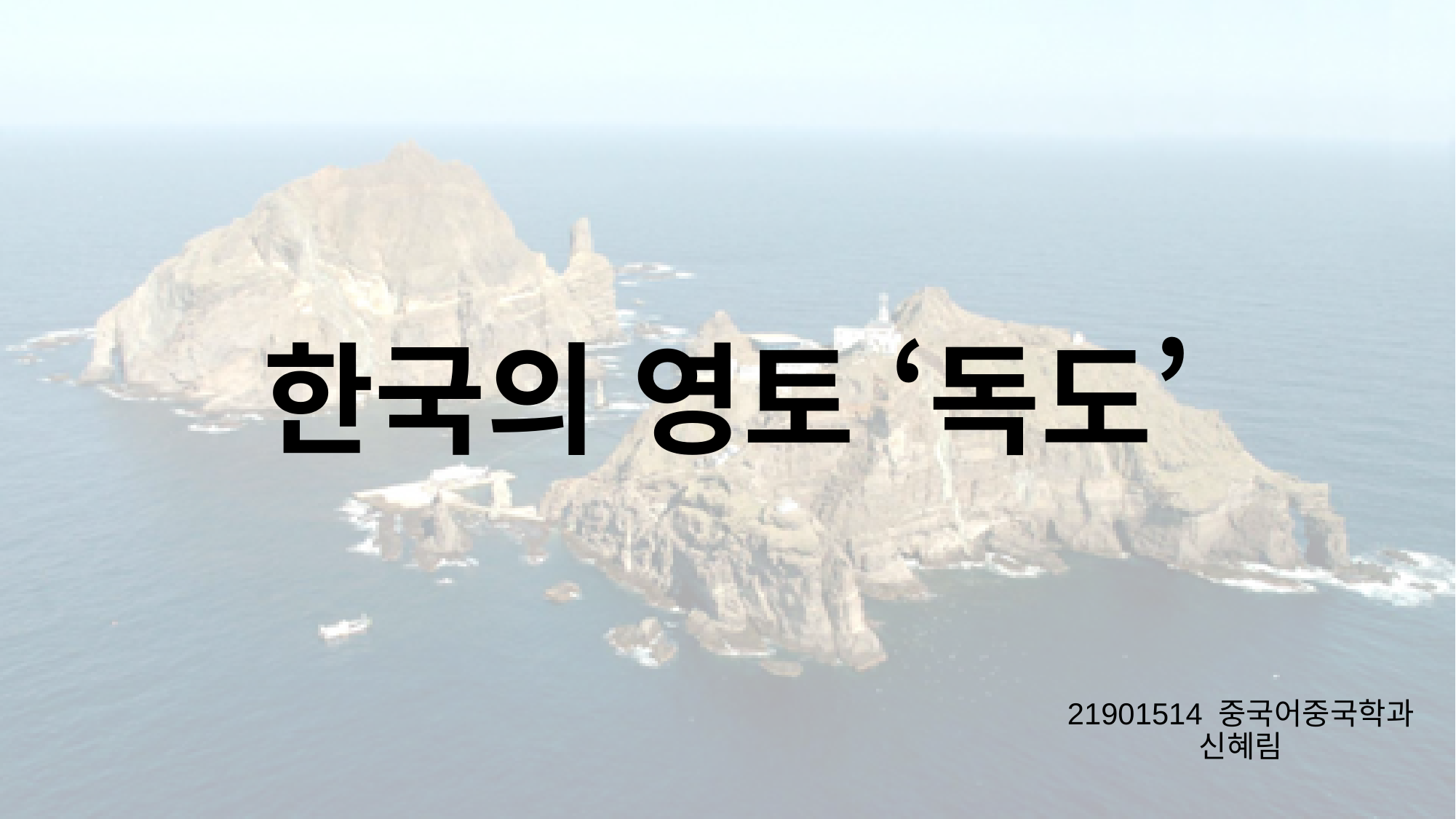

# 한국의 영토 ‘독도’
21901514 중국어중국학과 신혜림